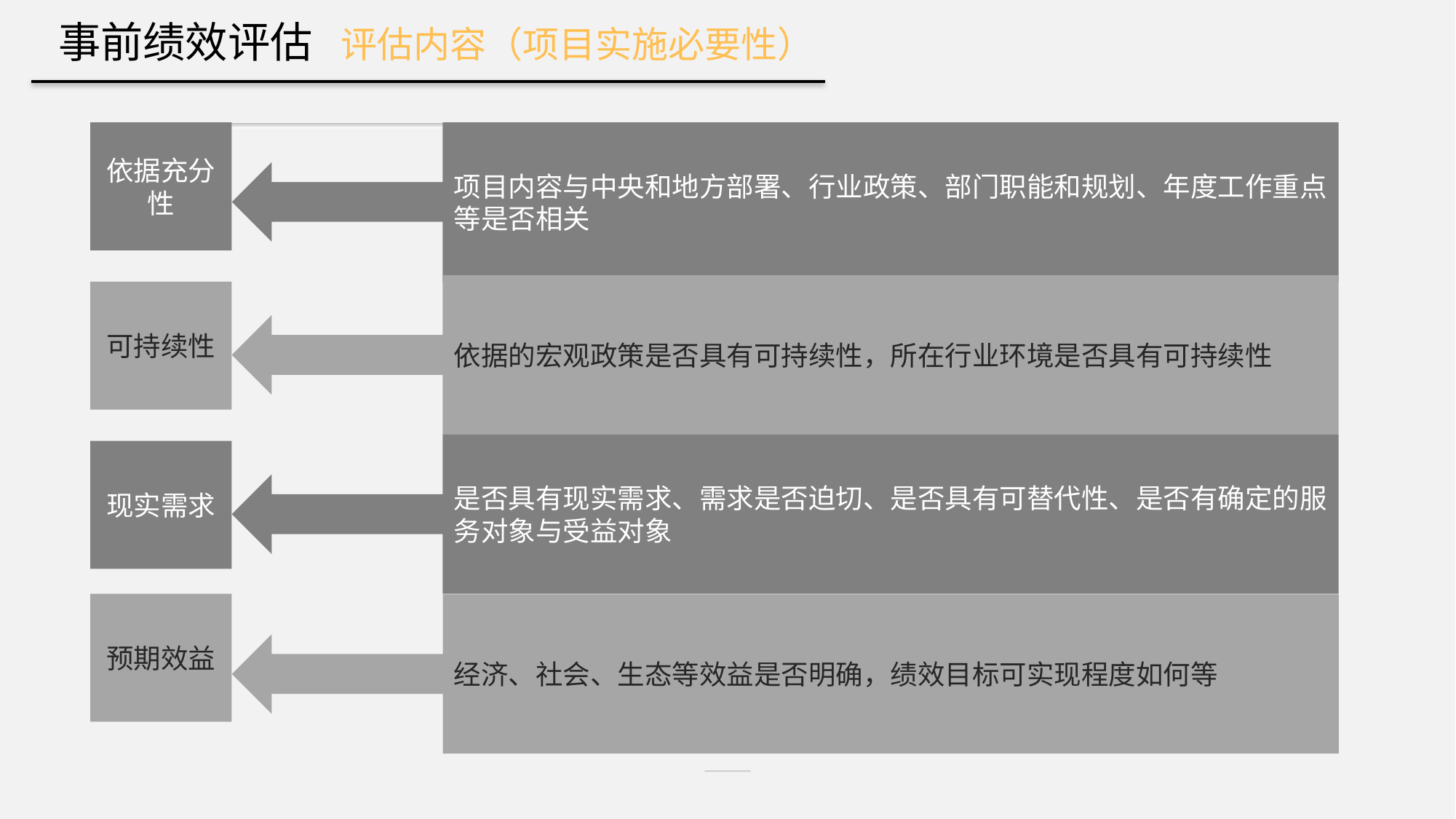

事前绩效评估   评估内容（项目实施必要性）

依据充分性
项目内容与中央和地方部署、行业政策、部门职能和规划、年度工作重点等是否相关
依据的宏观政策是否具有可持续性，所在行业环境是否具有可持续性
可持续性
是否具有现实需求、需求是否迫切、是否具有可替代性、是否有确定的服务对象与受益对象
现实需求
预期效益
经济、社会、生态等效益是否明确，绩效目标可实现程度如何等